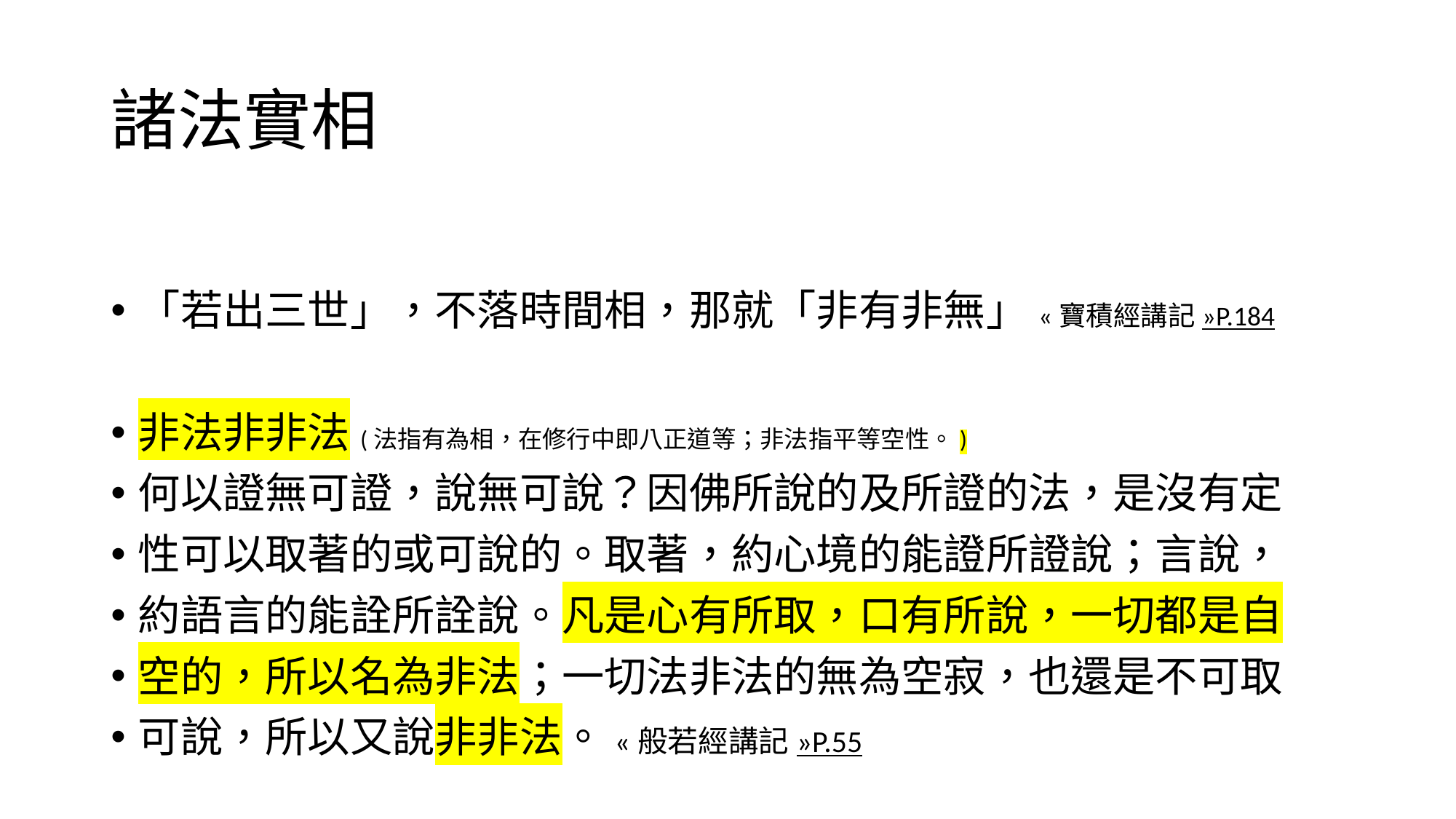

# 諸法實相

「若出三世」，不落時間相，那就「非有非無」«寶積經講記»P.184

非法非非法(法指有為相，在修行中即八正道等；非法指平等空性。)
何以證無可證，說無可說？因佛所說的及所證的法，是沒有定
性可以取著的或可說的。取著，約心境的能證所證說；言說，
約語言的能詮所詮說。凡是心有所取，口有所說，一切都是自
空的，所以名為非法；一切法非法的無為空寂，也還是不可取
可說，所以又說非非法。«般若經講記»P.55